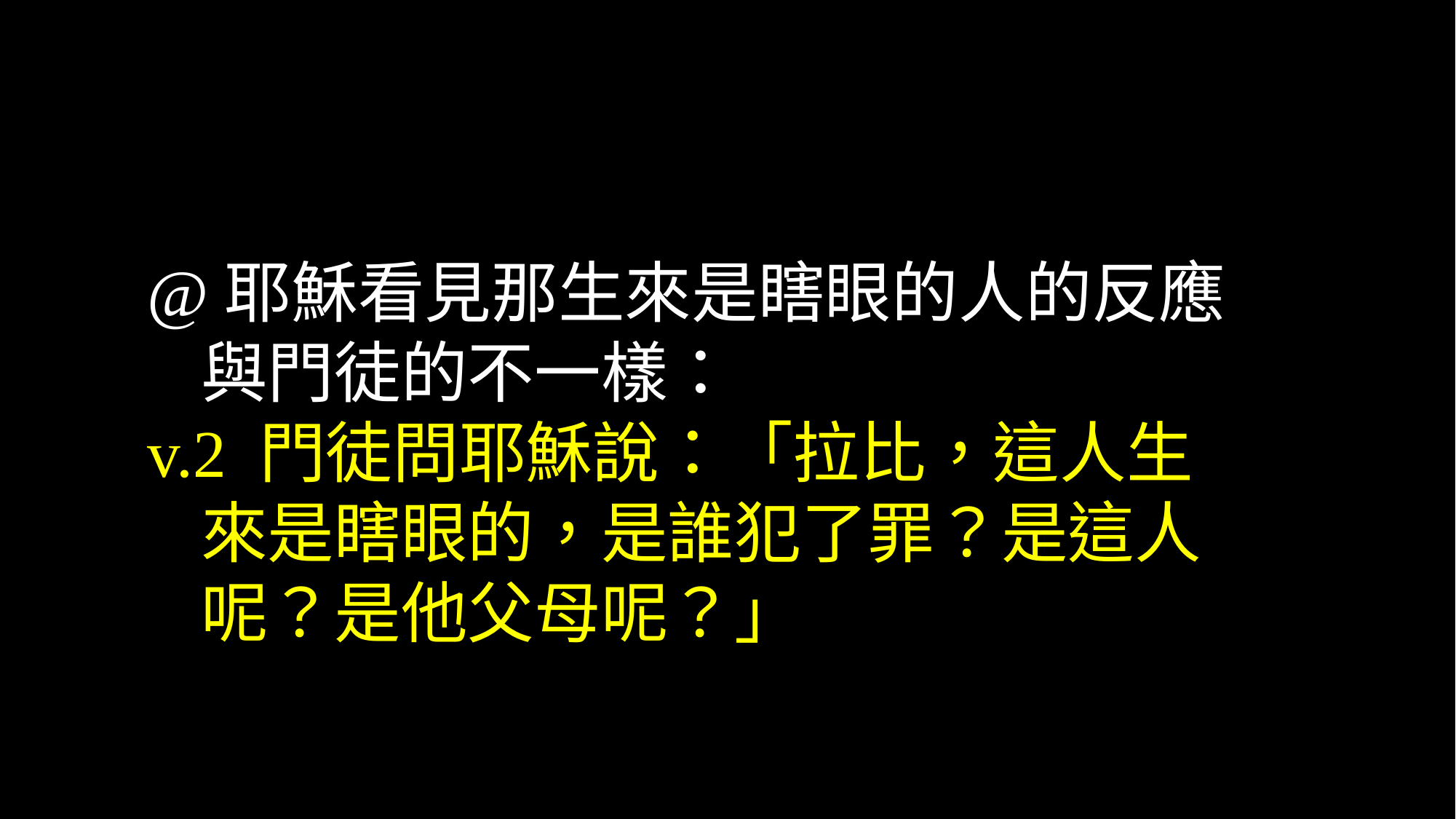

@耶穌看見那生來是瞎眼的人的反應與門徒的不一樣：
v.2 門徒問耶穌說：「拉比，這人生來是瞎眼的，是誰犯了罪？是這人呢？是他父母呢？」